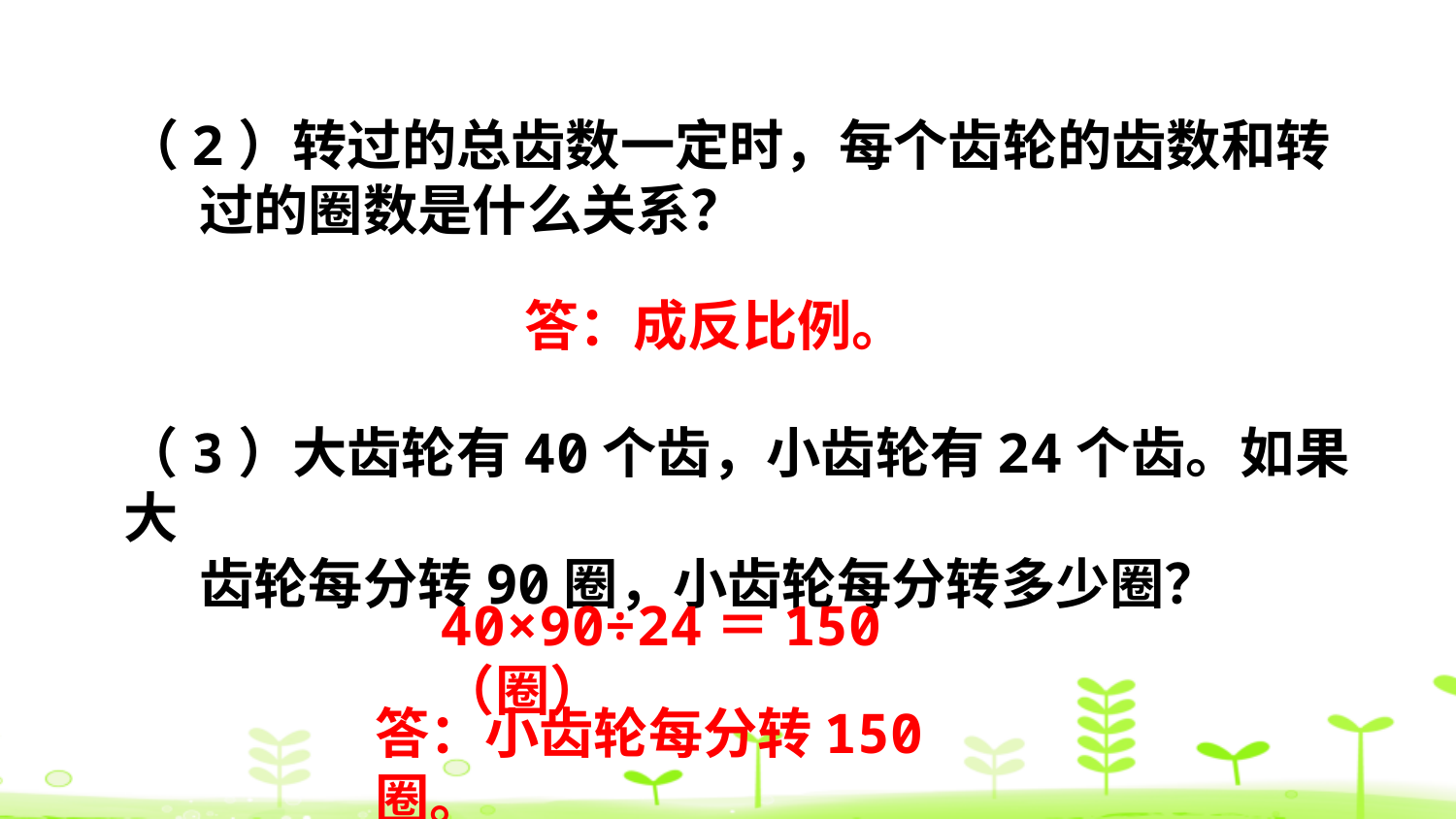

（2）转过的总齿数一定时，每个齿轮的齿数和转
     过的圈数是什么关系？
答：成反比例。
（3）大齿轮有40个齿，小齿轮有24个齿。如果大
     齿轮每分转90圈，小齿轮每分转多少圈？
40×90÷24＝150（圈）
答：小齿轮每分转150圈。